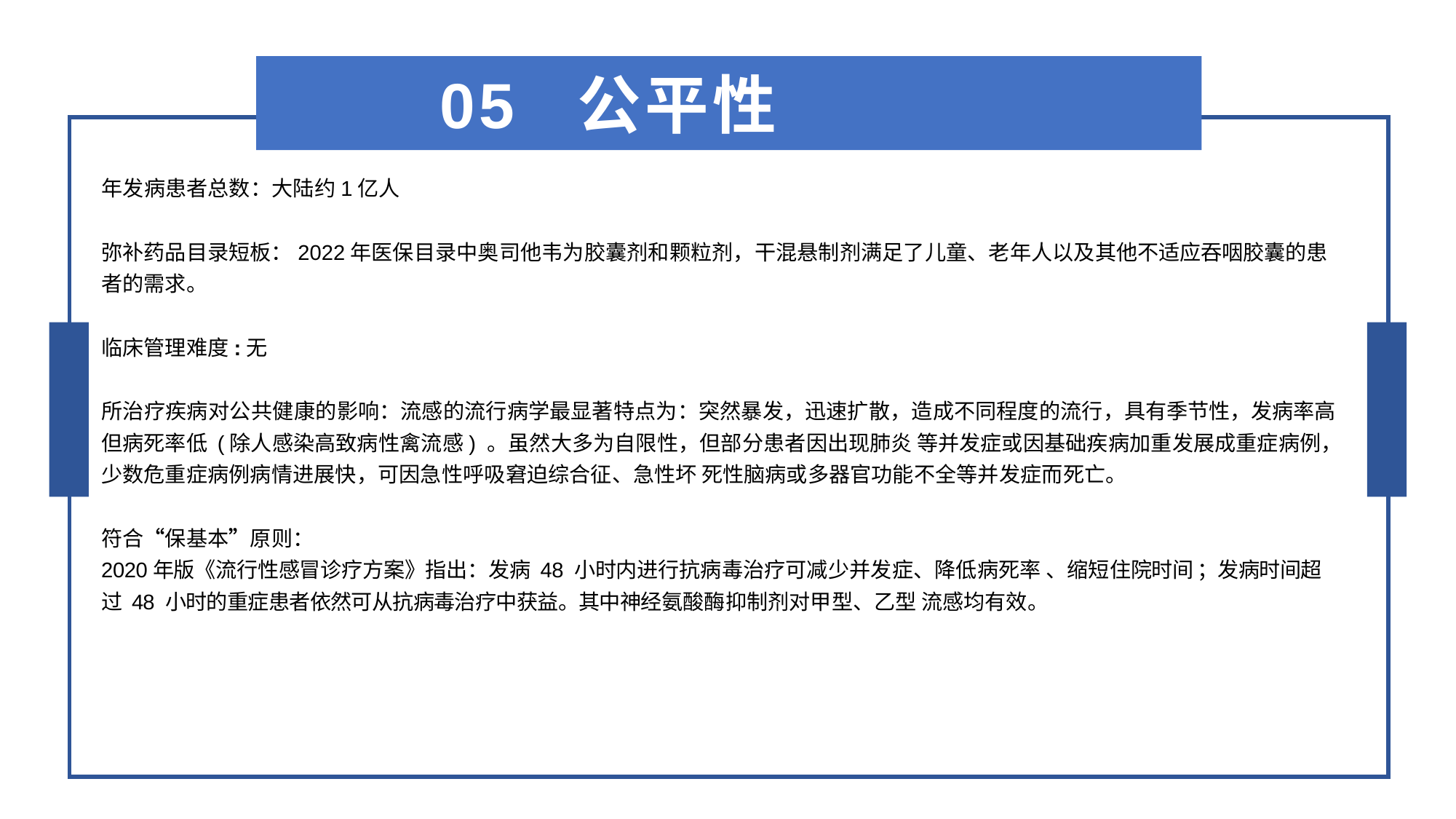

05  公平性

年发病患者总数：大陆约1亿人

弥补药品目录短板：2022年医保目录中奥司他韦为胶囊剂和颗粒剂，干混悬制剂满足了儿童、老年人以及其他不适应吞咽胶囊的患者的需求。

临床管理难度:无

所治疗疾病对公共健康的影响：流感的流行病学最显著特点为：突然暴发，迅速扩散，造成不同程度的流行，具有季节性，发病率高但病死率低 (除人感染高致病性禽流感) 。虽然大多为自限性，但部分患者因出现肺炎 等并发症或因基础疾病加重发展成重症病例，少数危重症病例病情进展快，可因急性呼吸窘迫综合征、急性坏 死性脑病或多器官功能不全等并发症而死亡。

符合“保基本”原则：
2020年版《流行性感冒诊疗方案》指出：发病 48 小时内进行抗病毒治疗可减少并发症、降低病死率 、缩短住院时间 ；发病时间超过 48 小时的重症患者依然可从抗病毒治疗中获益。其中神经氨酸酶抑制剂对甲型、乙型 流感均有效。